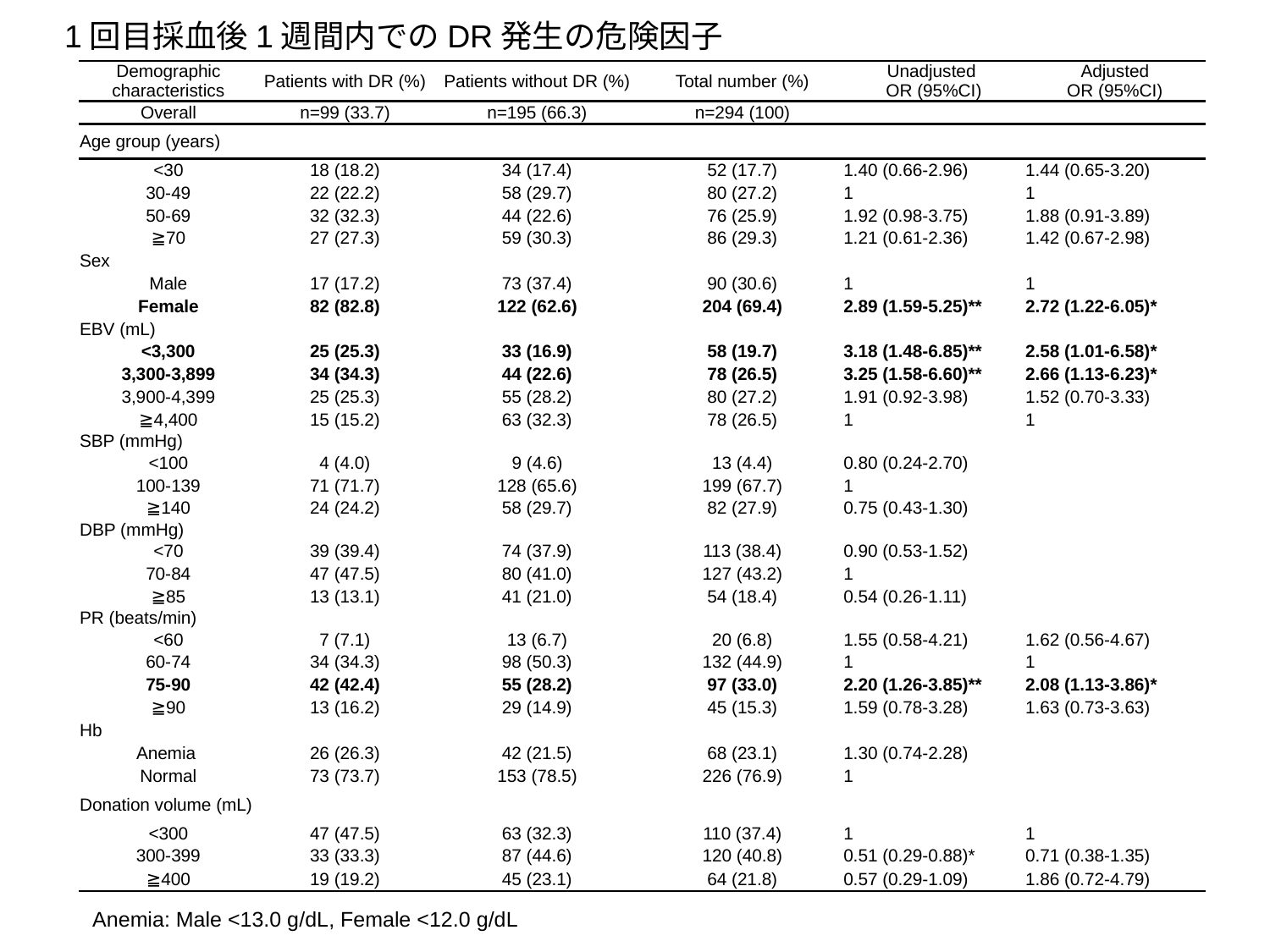

1回目採血後1週間内でのDR発生の危険因子
| Demographic characteristics | Patients with DR (%) | Patients without DR (%) | Total number (%) | Unadjusted OR (95%CI) | Adjusted OR (95%CI) |
| --- | --- | --- | --- | --- | --- |
| Overall | n=99 (33.7) | n=195 (66.3) | n=294 (100) |  |  |
| Age group (years) |  |  |  |  |  |
| <30 | 18 (18.2) | 34 (17.4) | 52 (17.7) | 1.40 (0.66-2.96) | 1.44 (0.65-3.20) |
| 30-49 | 22 (22.2) | 58 (29.7) | 80 (27.2) | 1 | 1 |
| 50-69 | 32 (32.3) | 44 (22.6) | 76 (25.9) | 1.92 (0.98-3.75) | 1.88 (0.91-3.89) |
| ≧70 | 27 (27.3) | 59 (30.3) | 86 (29.3) | 1.21 (0.61-2.36) | 1.42 (0.67-2.98) |
| Sex |  |  |  |  |  |
| Male | 17 (17.2) | 73 (37.4) | 90 (30.6) | 1 | 1 |
| Female | 82 (82.8) | 122 (62.6) | 204 (69.4) | 2.89 (1.59-5.25)\*\* | 2.72 (1.22-6.05)\* |
| EBV (mL) |  |  |  |  |  |
| <3,300 | 25 (25.3) | 33 (16.9) | 58 (19.7) | 3.18 (1.48-6.85)\*\* | 2.58 (1.01-6.58)\* |
| 3,300-3,899 | 34 (34.3) | 44 (22.6) | 78 (26.5) | 3.25 (1.58-6.60)\*\* | 2.66 (1.13-6.23)\* |
| 3,900-4,399 | 25 (25.3) | 55 (28.2) | 80 (27.2) | 1.91 (0.92-3.98) | 1.52 (0.70-3.33) |
| ≧4,400 | 15 (15.2) | 63 (32.3) | 78 (26.5) | 1 | 1 |
| SBP (mmHg) |  |  |  |  |  |
| <100 | 4 (4.0) | 9 (4.6) | 13 (4.4) | 0.80 (0.24-2.70) |  |
| 100-139 | 71 (71.7) | 128 (65.6) | 199 (67.7) | 1 |  |
| ≧140 | 24 (24.2) | 58 (29.7) | 82 (27.9) | 0.75 (0.43-1.30) |  |
| DBP (mmHg) |  |  |  |  |  |
| <70 | 39 (39.4) | 74 (37.9) | 113 (38.4) | 0.90 (0.53-1.52) |  |
| 70-84 | 47 (47.5) | 80 (41.0) | 127 (43.2) | 1 |  |
| ≧85 | 13 (13.1) | 41 (21.0) | 54 (18.4) | 0.54 (0.26-1.11) |  |
| PR (beats/min) |  |  |  |  |  |
| <60 | 7 (7.1) | 13 (6.7) | 20 (6.8) | 1.55 (0.58-4.21) | 1.62 (0.56-4.67) |
| 60-74 | 34 (34.3) | 98 (50.3) | 132 (44.9) | 1 | 1 |
| 75-90 | 42 (42.4) | 55 (28.2) | 97 (33.0) | 2.20 (1.26-3.85)\*\* | 2.08 (1.13-3.86)\* |
| ≧90 | 13 (16.2) | 29 (14.9) | 45 (15.3) | 1.59 (0.78-3.28) | 1.63 (0.73-3.63) |
| Hb |  |  |  |  |  |
| Anemia | 26 (26.3) | 42 (21.5) | 68 (23.1) | 1.30 (0.74-2.28) |  |
| Normal | 73 (73.7) | 153 (78.5) | 226 (76.9) | 1 |  |
| Donation volume (mL) |  |  |  |  |  |
| <300 | 47 (47.5) | 63 (32.3) | 110 (37.4) | 1 | 1 |
| 300-399 | 33 (33.3) | 87 (44.6) | 120 (40.8) | 0.51 (0.29-0.88)\* | 0.71 (0.38-1.35) |
| ≧400 | 19 (19.2) | 45 (23.1) | 64 (21.8) | 0.57 (0.29-1.09) | 1.86 (0.72-4.79) |
Anemia: Male <13.0 g/dL, Female <12.0 g/dL